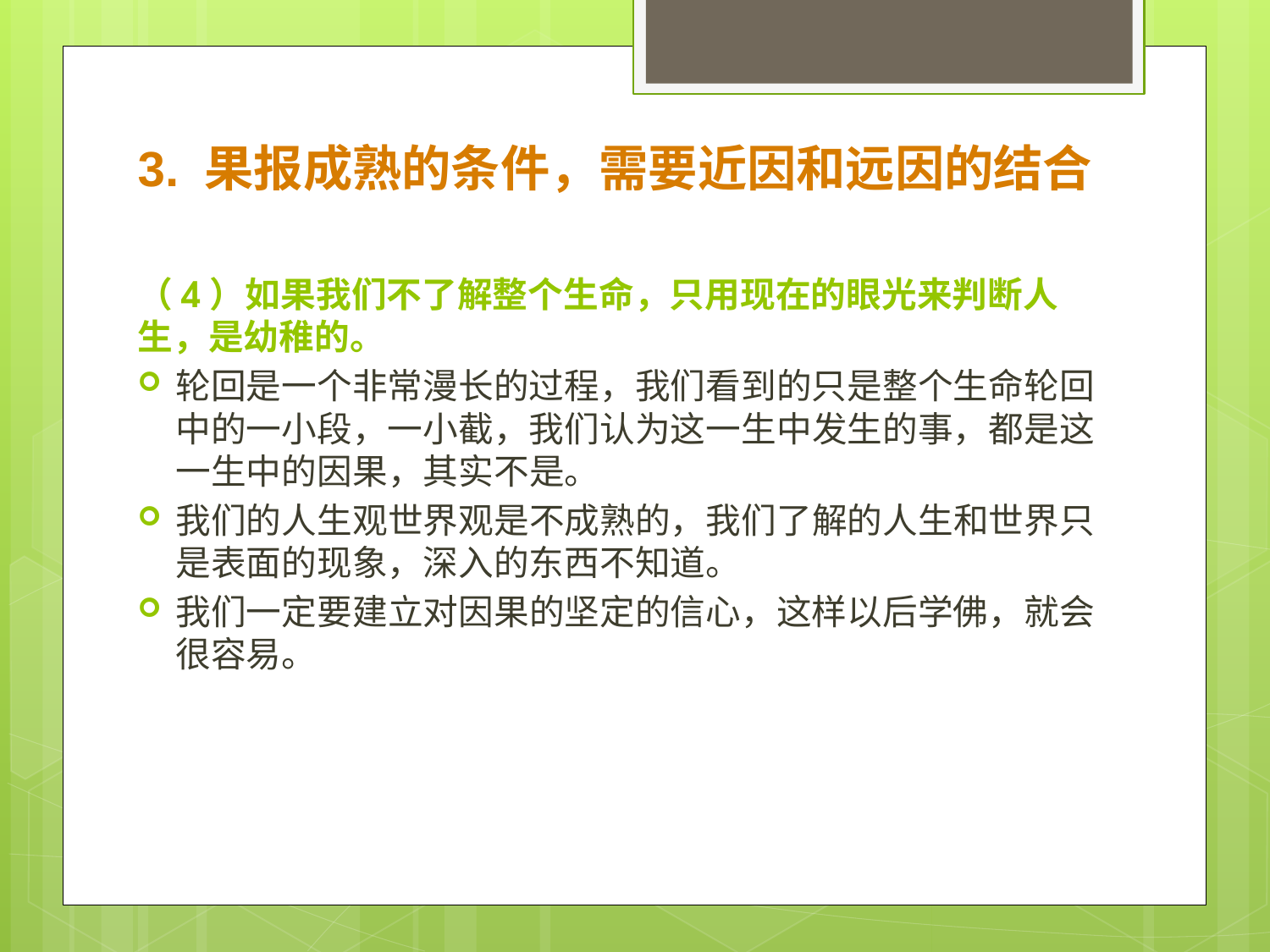

3. 果报成熟的条件，需要近因和远因的结合

（4）如果我们不了解整个生命，只用现在的眼光来判断人生，是幼稚的。
轮回是一个非常漫长的过程，我们看到的只是整个生命轮回中的一小段，一小截，我们认为这一生中发生的事，都是这一生中的因果，其实不是。
我们的人生观世界观是不成熟的，我们了解的人生和世界只是表面的现象，深入的东西不知道。
我们一定要建立对因果的坚定的信心，这样以后学佛，就会很容易。

#